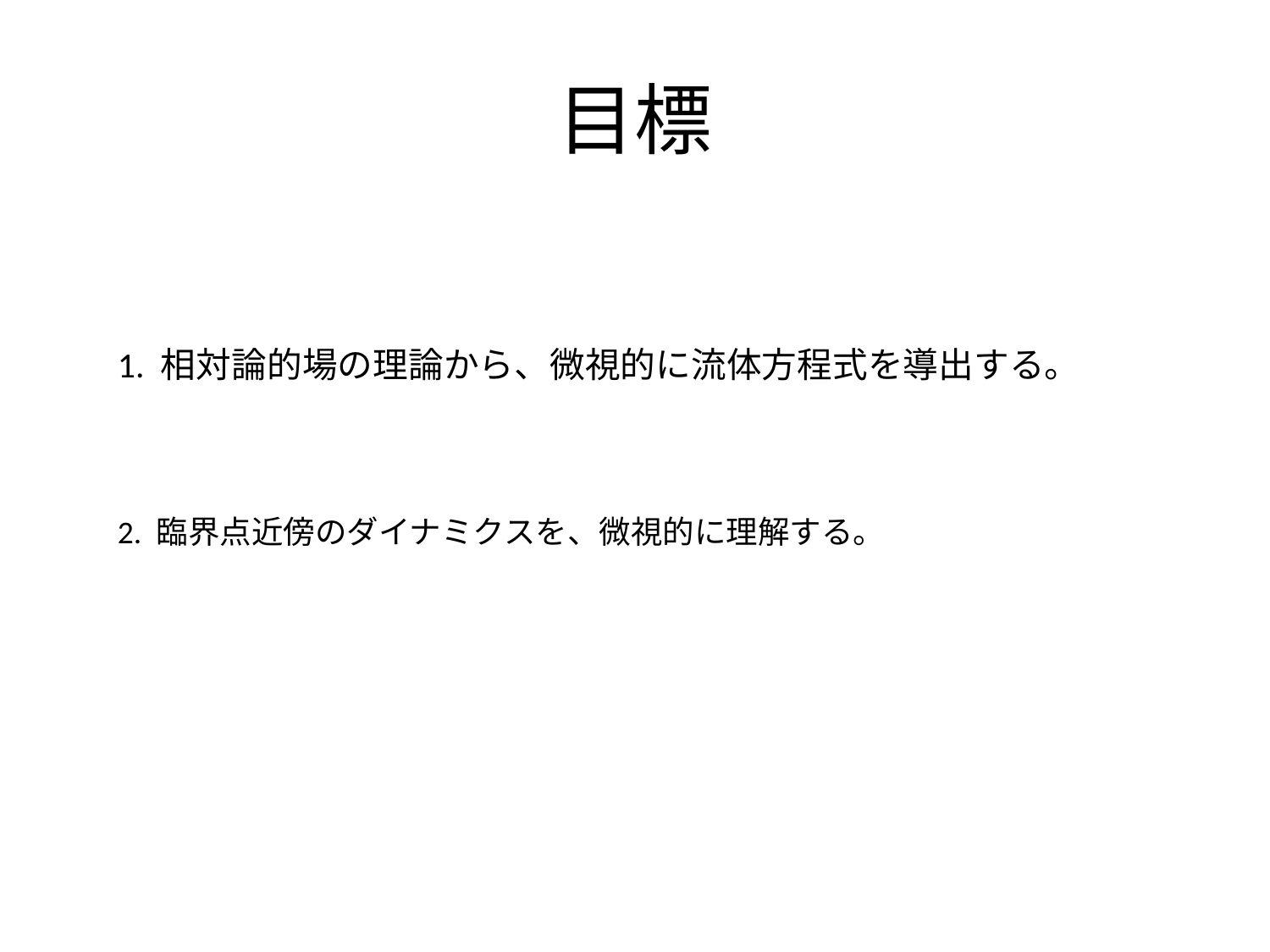

# 目標
1. 相対論的場の理論から、微視的に流体方程式を導出する。
2. 臨界点近傍のダイナミクスを、微視的に理解する。